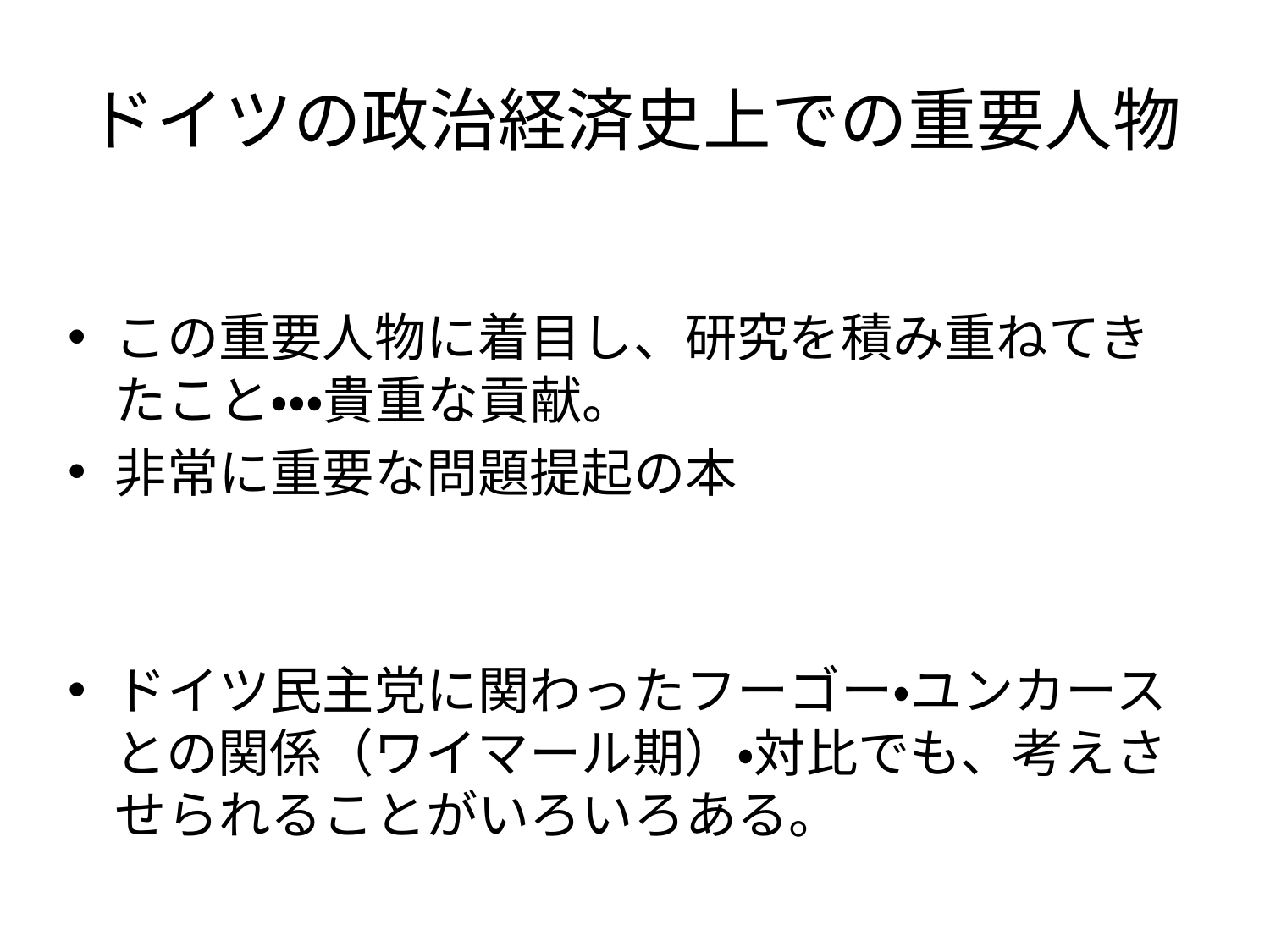

# ドイツの政治経済史上での重要人物

この重要人物に着目し、研究を積み重ねてきたこと・・・貴重な貢献。
非常に重要な問題提起の本

ドイツ民主党に関わったフーゴー・ユンカースとの関係（ワイマール期）・対比でも、考えさせられることがいろいろある。